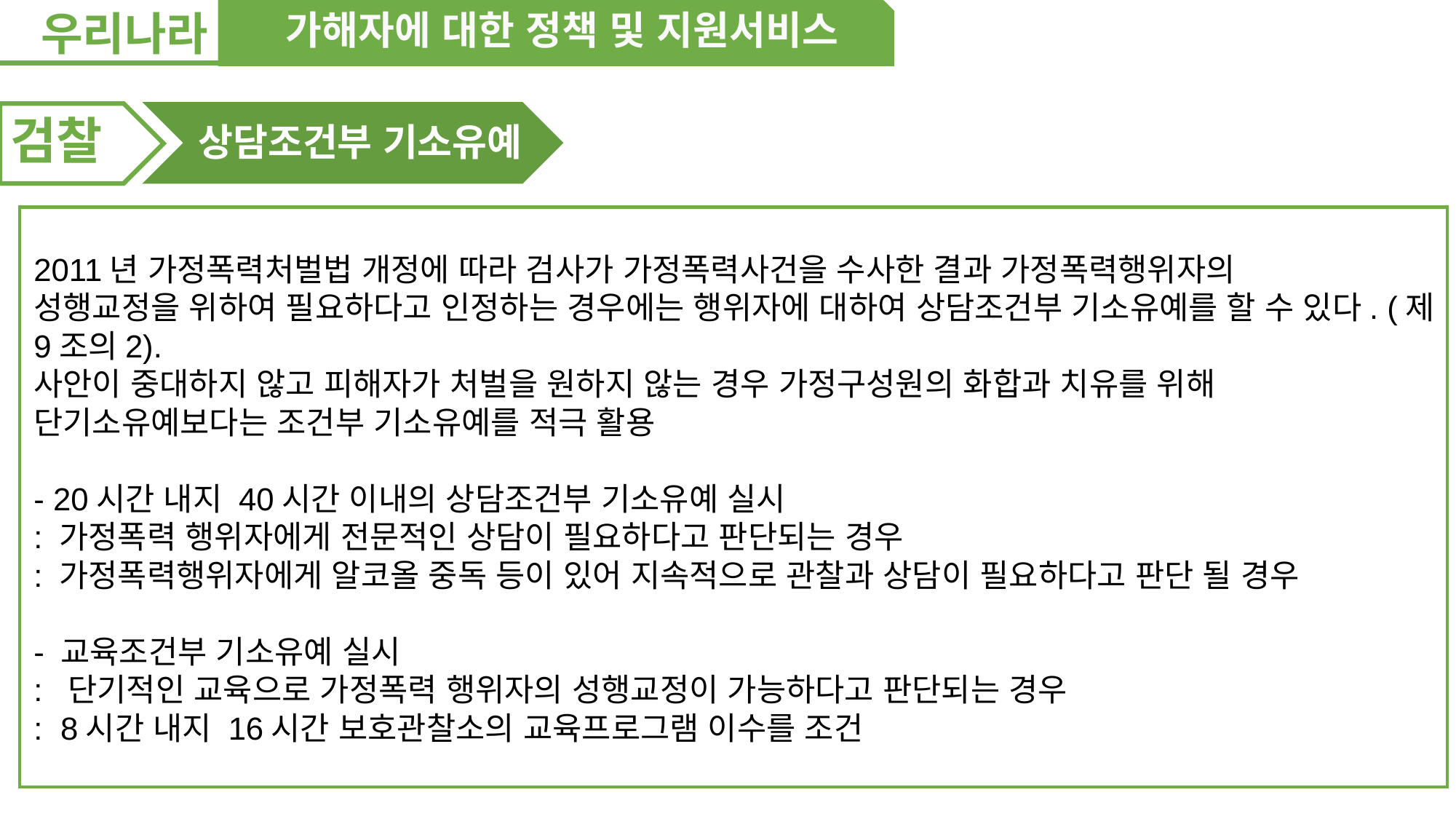

우리나라

가해자에 대한 정책 및 지원서비스

검찰

상담조건부 기소유예

2011년 가정폭력처벌법 개정에 따라 검사가 가정폭력사건을 수사한 결과 가정폭력행위자의
성행교정을 위하여 필요하다고 인정하는 경우에는 행위자에 대하여 상담조건부 기소유예를 할 수 있다. (제9조의2).
사안이 중대하지 않고 피해자가 처벌을 원하지 않는 경우 가정구성원의 화합과 치유를 위해
단기소유예보다는 조건부 기소유예를 적극 활용

- 20시간 내지 40시간 이내의 상담조건부 기소유예 실시
: 가정폭력 행위자에게 전문적인 상담이 필요하다고 판단되는 경우
: 가정폭력행위자에게 알코올 중독 등이 있어 지속적으로 관찰과 상담이 필요하다고 판단 될 경우

- 교육조건부 기소유예 실시
:  단기적인 교육으로 가정폭력 행위자의 성행교정이 가능하다고 판단되는 경우
:  8시간 내지 16시간 보호관찰소의 교육프로그램 이수를 조건